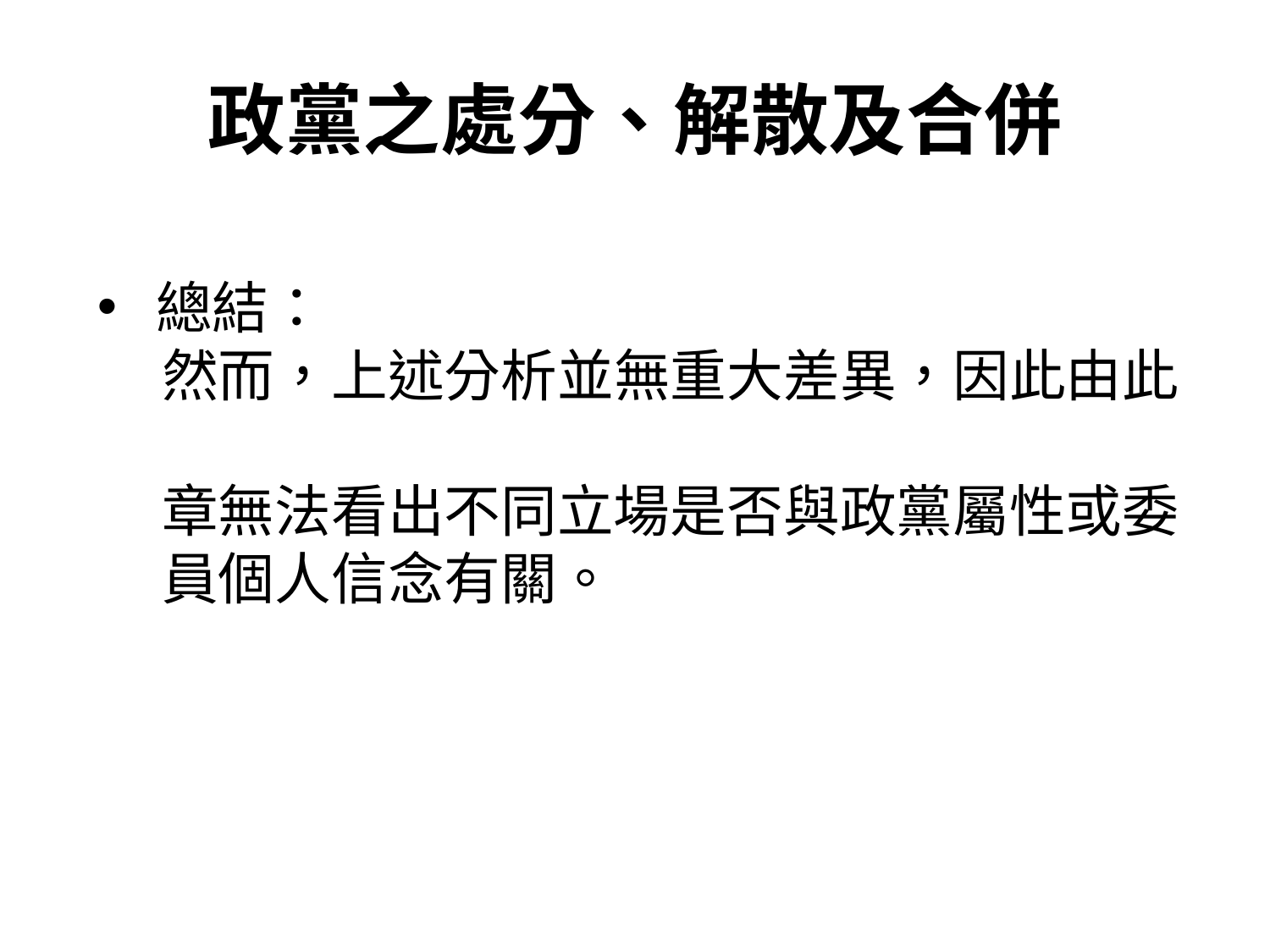

# 政黨之處分、解散及合併
  總結：
    然而，上述分析並無重大差異，因此由此
    章無法看出不同立場是否與政黨屬性或委
    員個人信念有關。